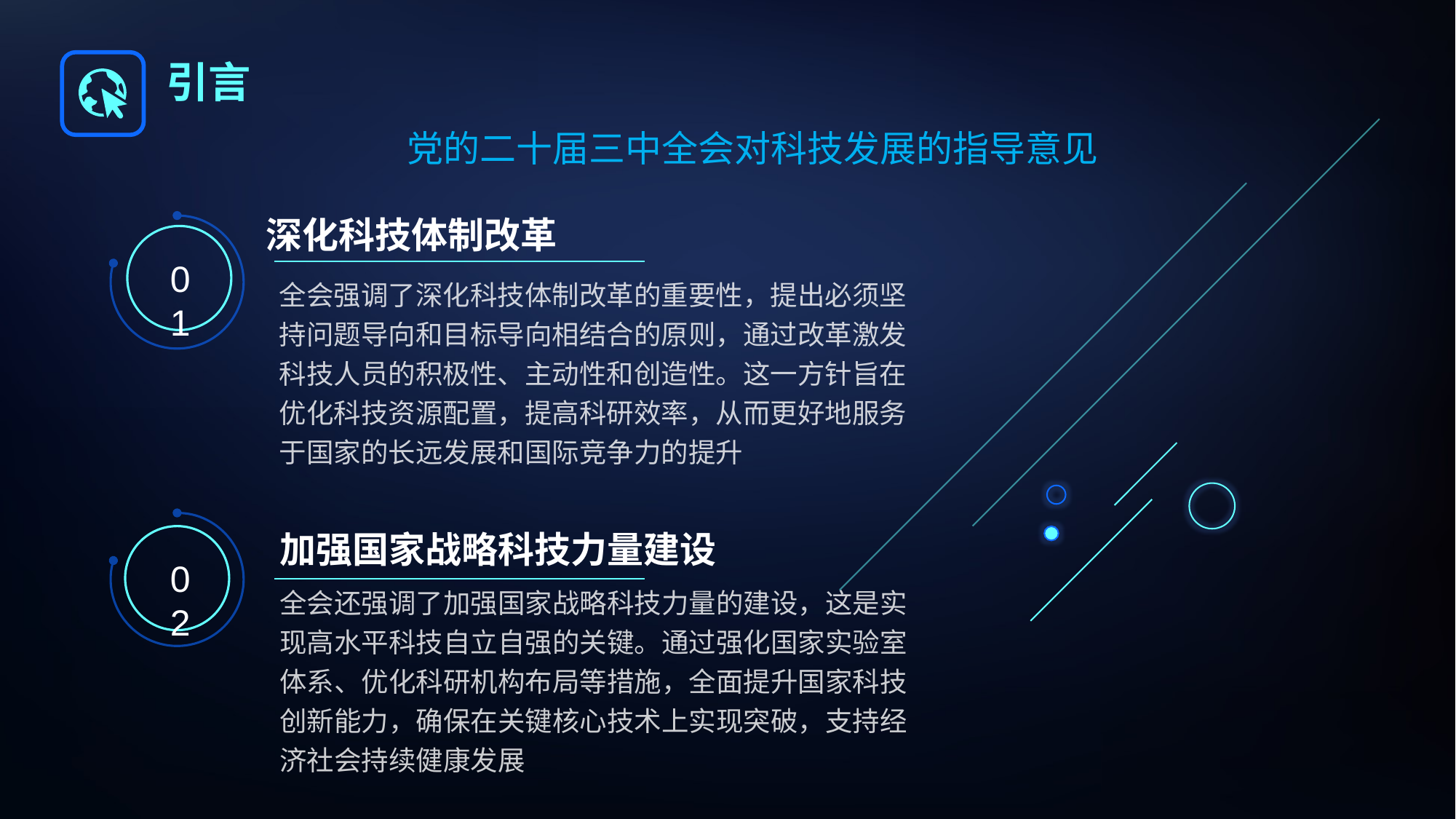

引言
党的二十届三中全会对科技发展的指导意见

深化科技体制改革
全会强调了深化科技体制改革的重要性，提出必须坚持问题导向和目标导向相结合的原则，通过改革激发科技人员的积极性、主动性和创造性。这一方针旨在优化科技资源配置，提高科研效率，从而更好地服务于国家的长远发展和国际竞争力的提升

01

加强国家战略科技力量建设
全会还强调了加强国家战略科技力量的建设，这是实现高水平科技自立自强的关键。通过强化国家实验室体系、优化科研机构布局等措施，全面提升国家科技创新能力，确保在关键核心技术上实现突破，支持经济社会持续健康发展

02